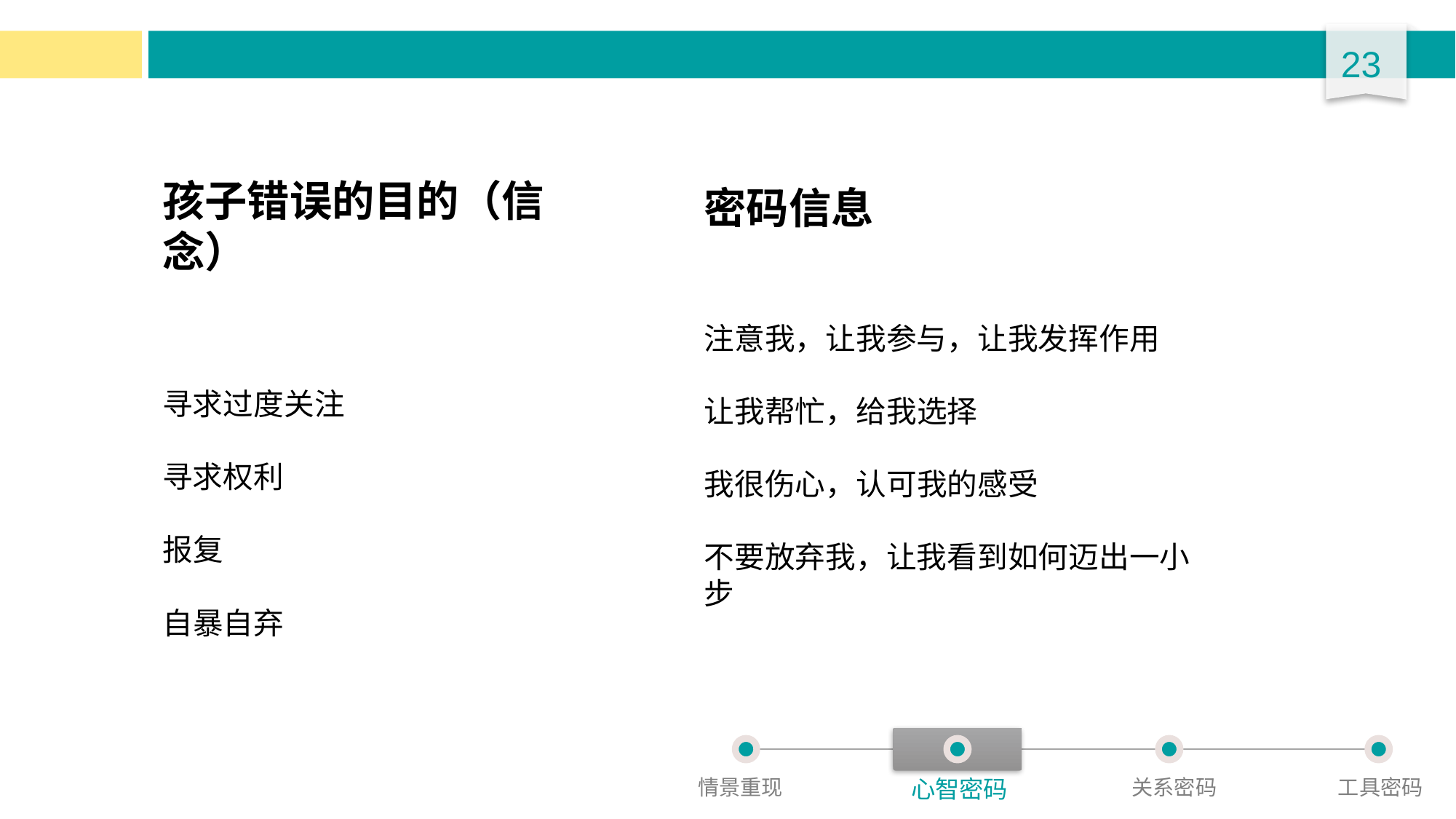

密码信息

注意我，让我参与，让我发挥作用

让我帮忙，给我选择

我很伤心，认可我的感受

不要放弃我，让我看到如何迈出一小步
孩子错误的目的（信念）

寻求过度关注

寻求权利

报复

自暴自弃